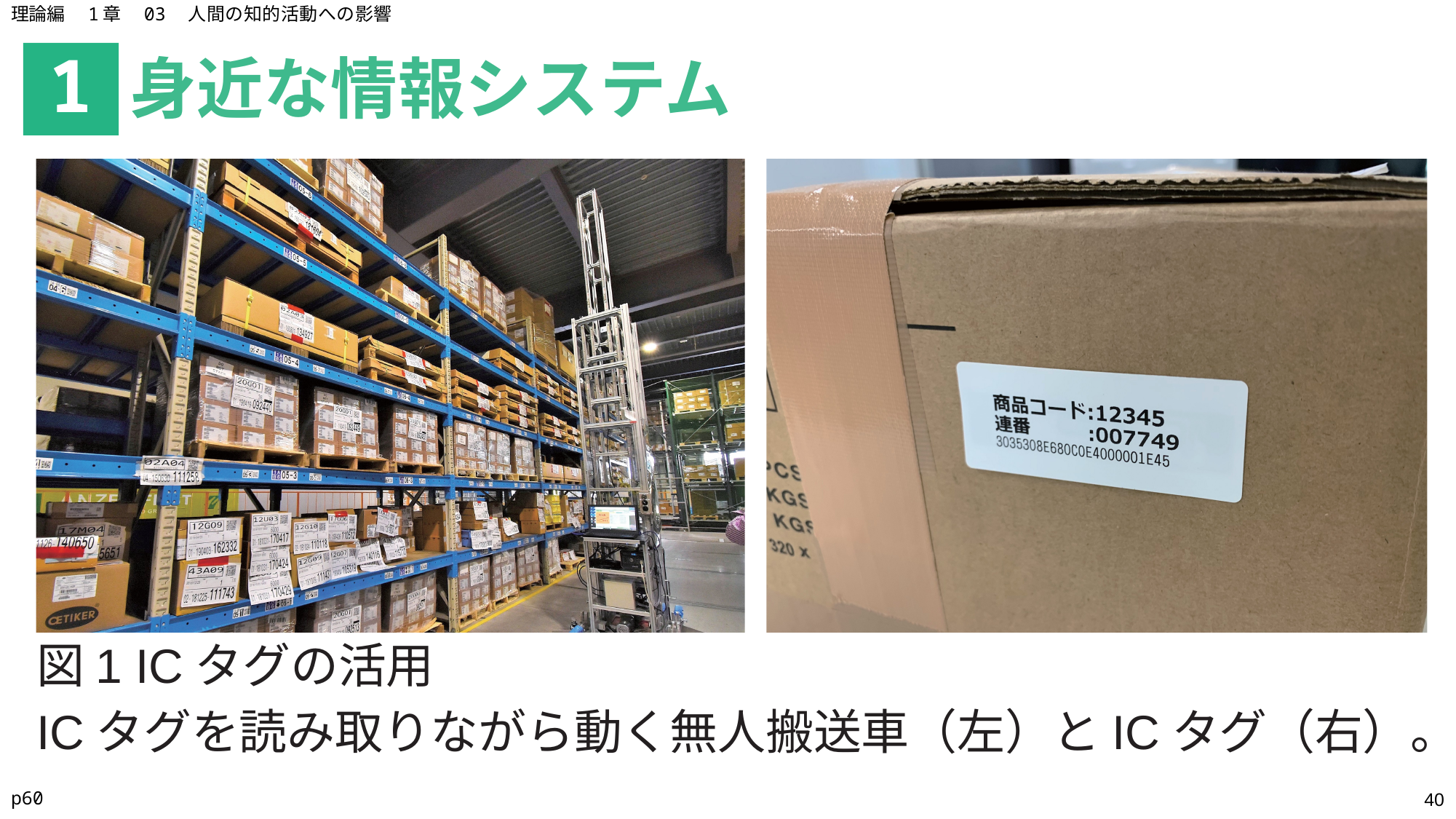

理論編　1章　03　人間の知的活動への影響
身近な情報システム
1

図1 ICタグの活用
ICタグを読み取りながら動く無人搬送車（左）とICタグ（右）。

p60
40